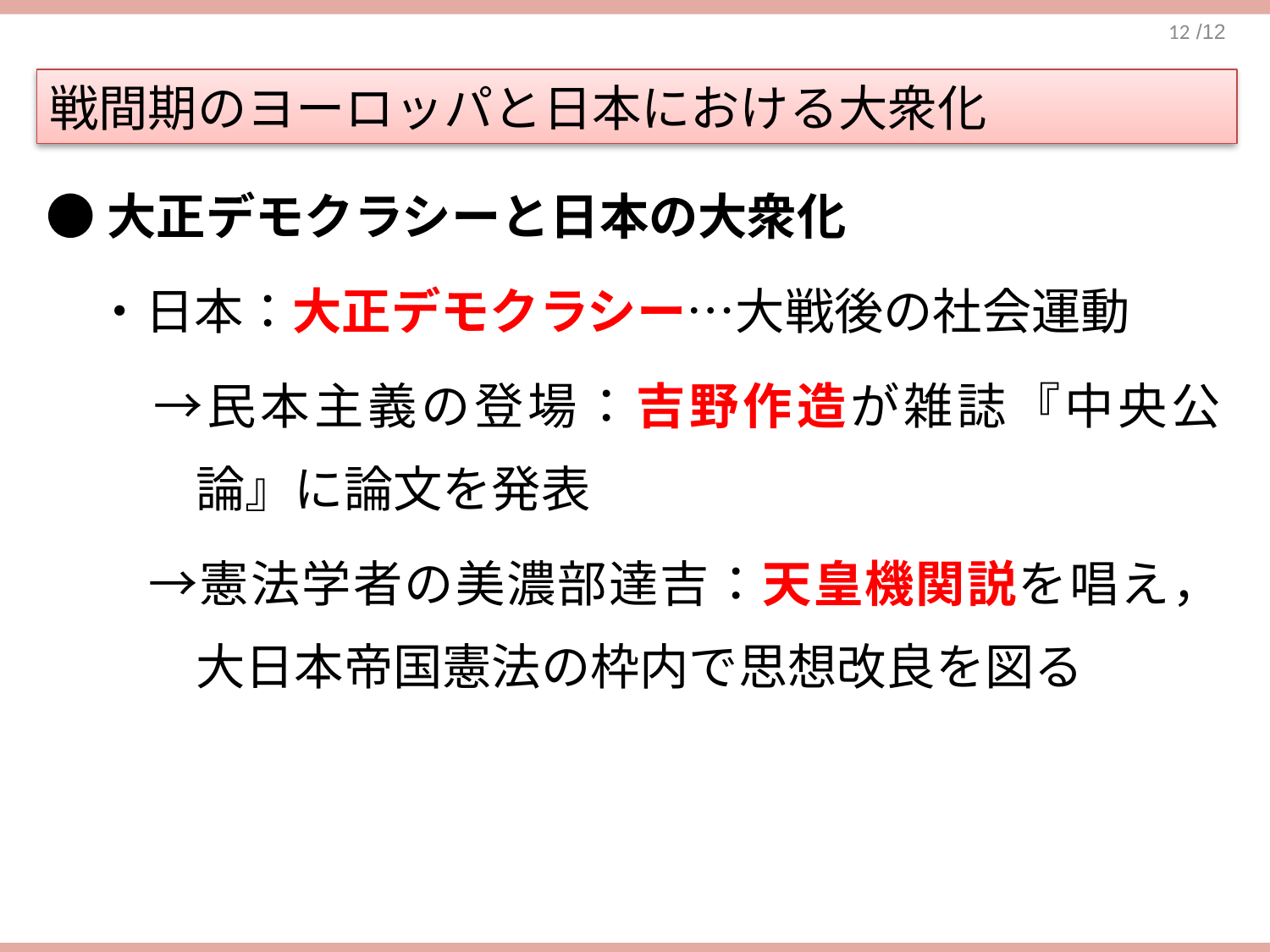

戦間期のヨーロッパと日本における大衆化
●大正デモクラシーと日本の大衆化
　・日本：大正デモクラシー…大戦後の社会運動
　　→民本主義の登場：吉野作造が雑誌『中央公論』に論文を発表
　　→憲法学者の美濃部達吉：天皇機関説を唱え，大日本帝国憲法の枠内で思想改良を図る